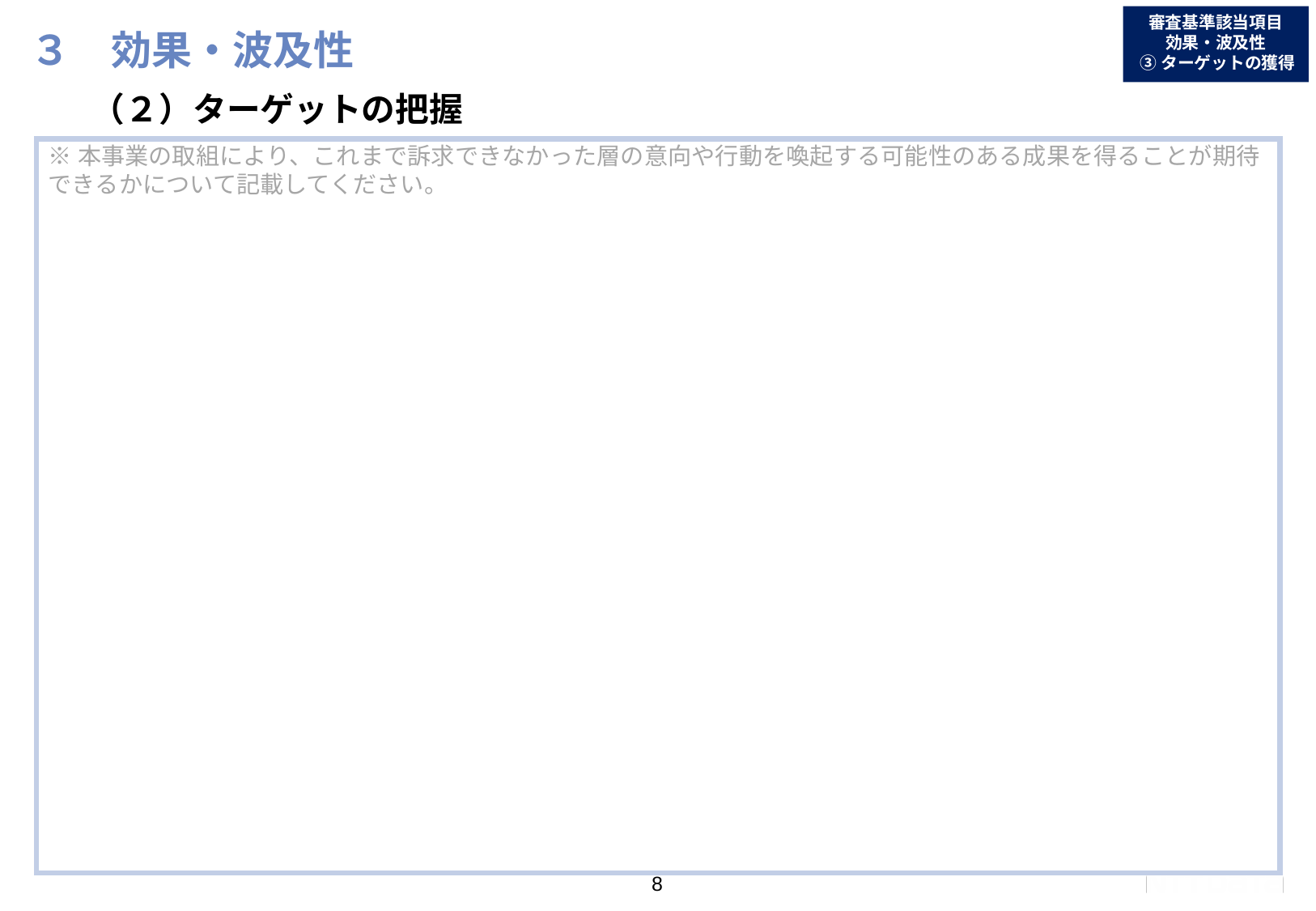

# ３　効果・波及性
審査基準該当項目
効果・波及性
 ③ターゲットの獲得
（２）ターゲットの把握
※本事業の取組により、これまで訴求できなかった層の意向や行動を喚起する可能性のある成果を得ることが期待できるかについて記載してください。